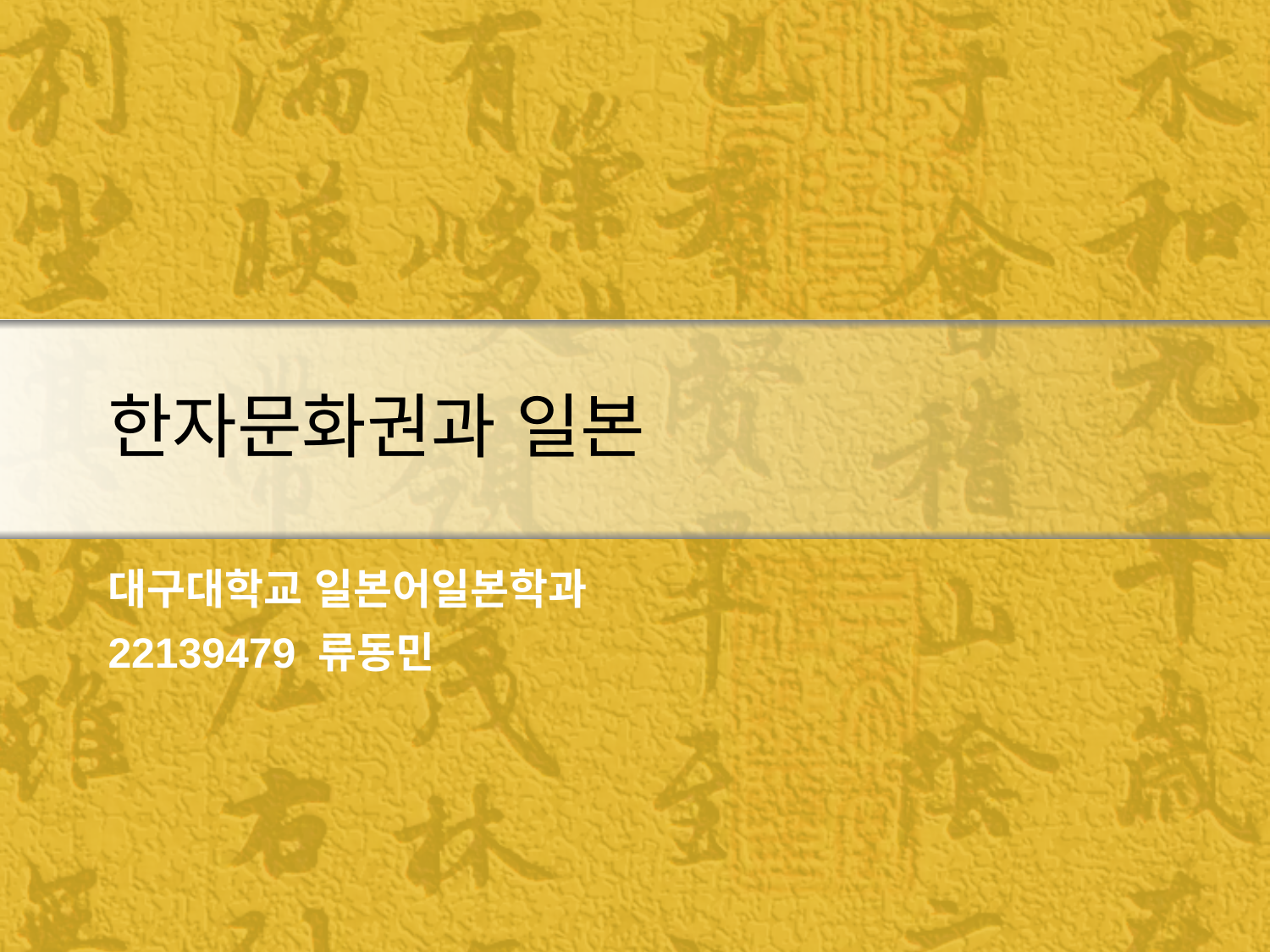

# 한자문화권과 일본
대구대학교 일본어일본학과
22139479 류동민